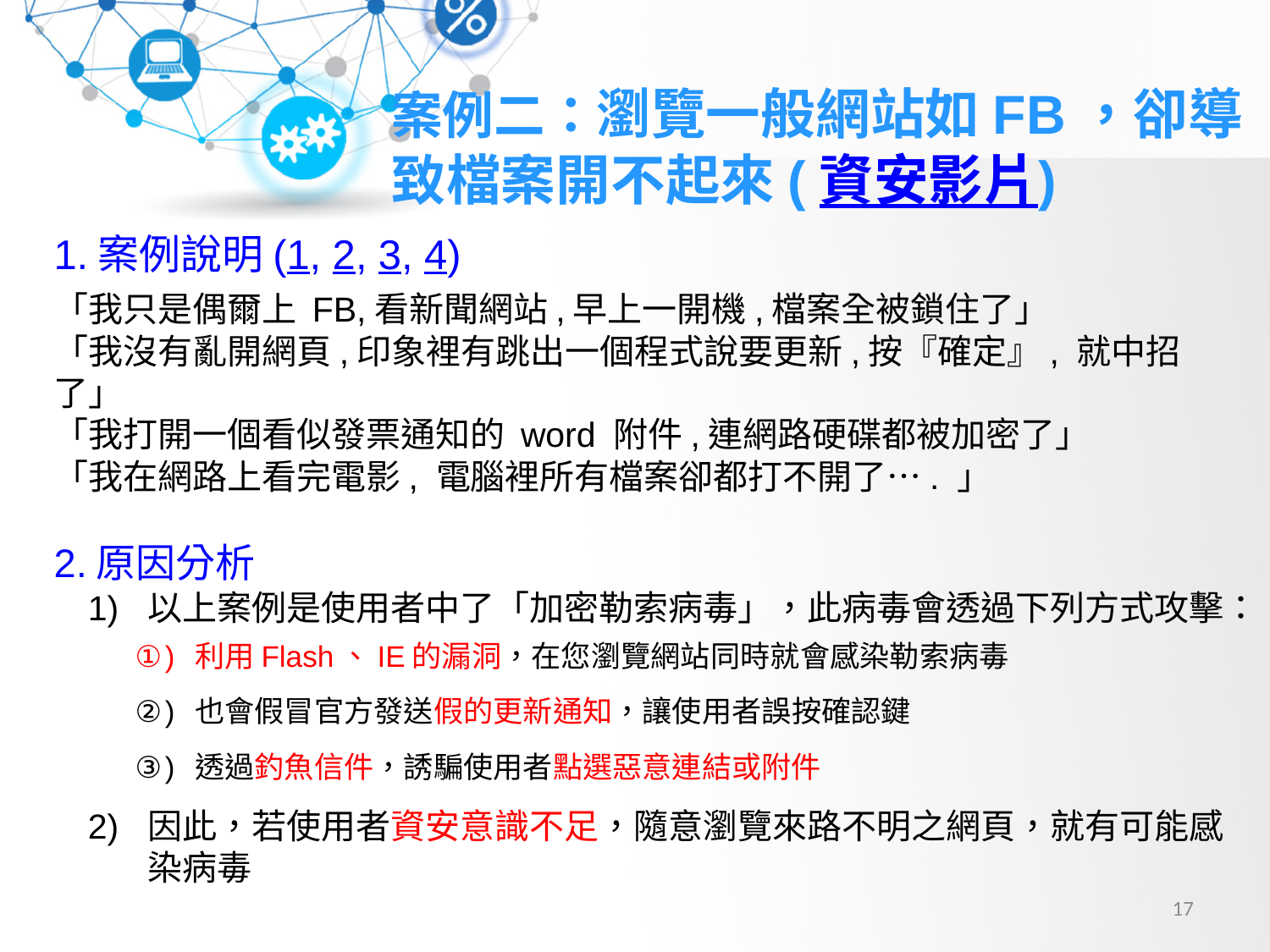

案例二：瀏覽一般網站如FB，卻導致檔案開不起來(資安影片)
1.案例說明(1, 2, 3, 4)
「我只是偶爾上 FB,看新聞網站,早上一開機,檔案全被鎖住了」
「我沒有亂開網頁,印象裡有跳出一個程式說要更新,按『確定』, 就中招了」
「我打開一個看似發票通知的 word 附件,連網路硬碟都被加密了」
「我在網路上看完電影, 電腦裡所有檔案卻都打不開了…. 」

2.原因分析
以上案例是使用者中了「加密勒索病毒」，此病毒會透過下列方式攻擊：
利用Flash、IE的漏洞，在您瀏覽網站同時就會感染勒索病毒
也會假冒官方發送假的更新通知，讓使用者誤按確認鍵
透過釣魚信件，誘騙使用者點選惡意連結或附件
因此，若使用者資安意識不足，隨意瀏覽來路不明之網頁，就有可能感染病毒

17